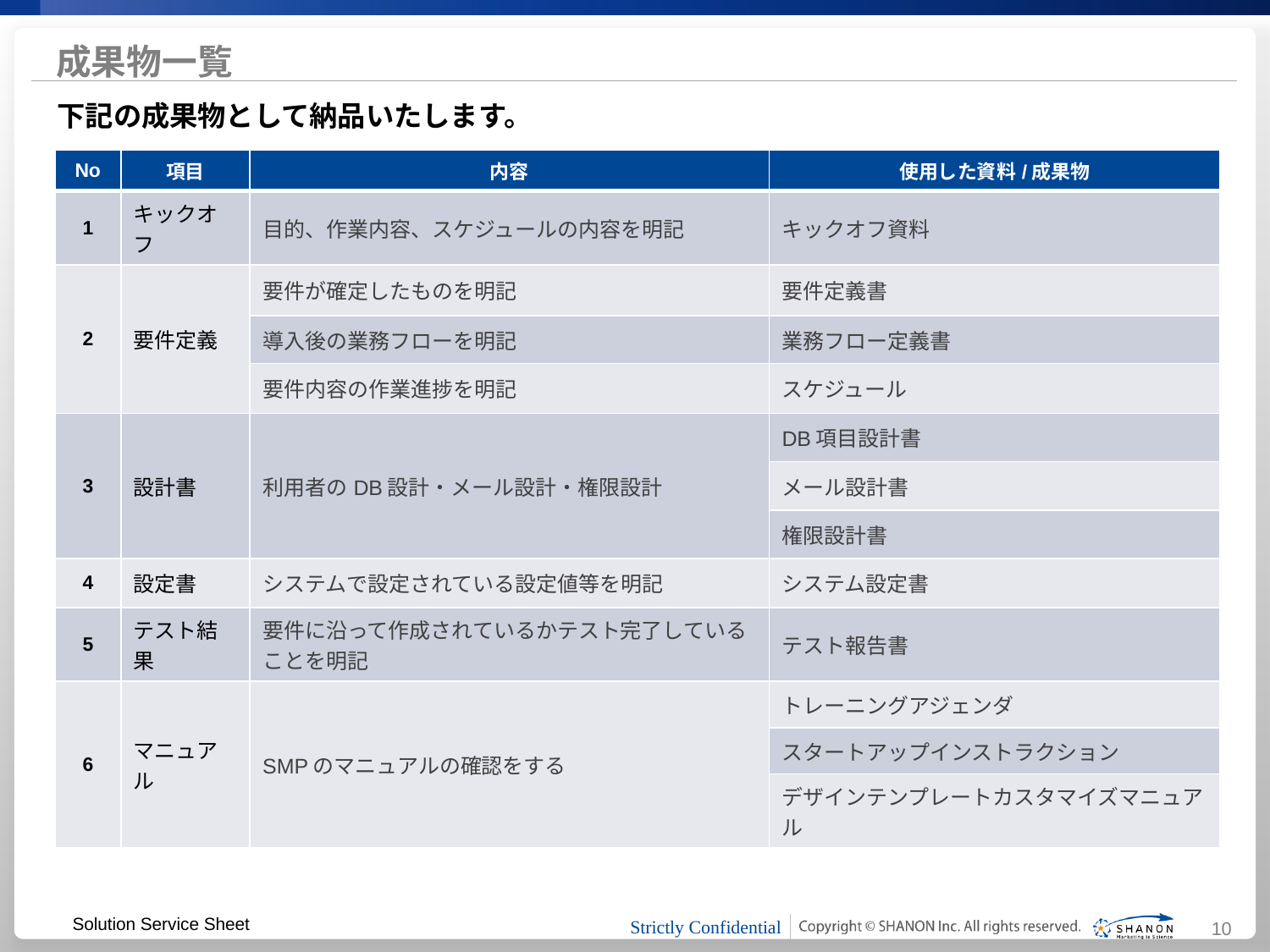

# 成果物一覧
下記の成果物として納品いたします。
| No | 項目 | 内容 | 使用した資料/成果物 |
| --- | --- | --- | --- |
| 1 | キックオフ | 目的、作業内容、スケジュールの内容を明記 | キックオフ資料 |
| 2 | 要件定義 | 要件が確定したものを明記 | 要件定義書 |
|  |  | 導入後の業務フローを明記 | 業務フロー定義書 |
|  |  | 要件内容の作業進捗を明記 | スケジュール |
| 3 | 設計書 | 利用者のDB設計・メール設計・権限設計 | DB項目設計書 |
|  |  |  | メール設計書 |
|  |  |  | 権限設計書 |
| 4 | 設定書 | システムで設定されている設定値等を明記 | システム設定書 |
| 5 | テスト結果 | 要件に沿って作成されているかテスト完了していることを明記 | テスト報告書 |
| 6 | マニュアル | SMPのマニュアルの確認をする | トレーニングアジェンダ |
|  |  |  | スタートアップインストラクション |
|  |  |  | デザインテンプレートカスタマイズマニュアル |
10